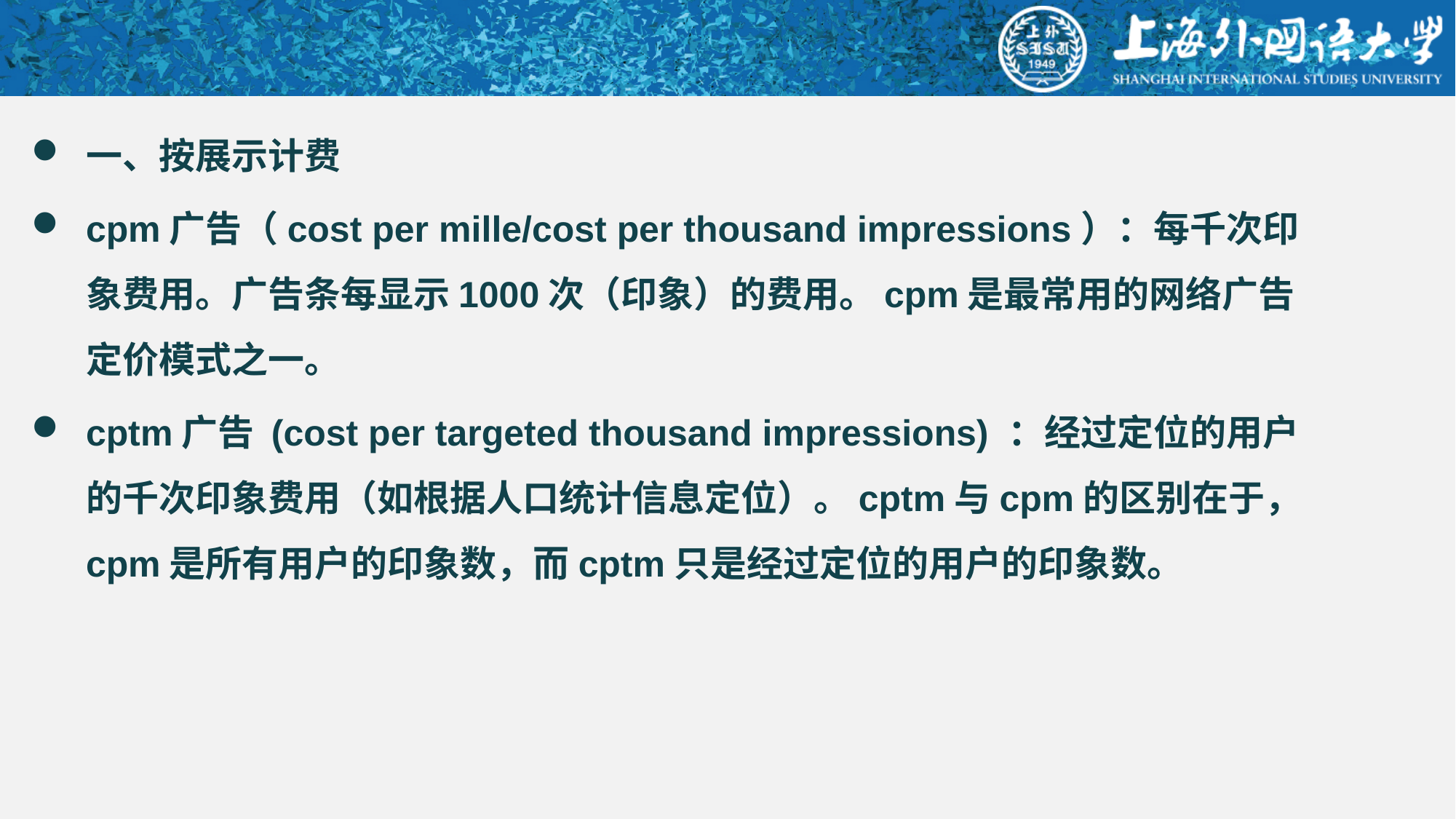

#
一、按展示计费
cpm广告（cost per mille/cost per thousand impressions）：每千次印象费用。广告条每显示1000次（印象）的费用。cpm是最常用的网络广告定价模式之一。
cptm广告 (cost per targeted thousand impressions) ：经过定位的用户的千次印象费用（如根据人口统计信息定位）。cptm与cpm的区别在于，cpm是所有用户的印象数，而cptm只是经过定位的用户的印象数。